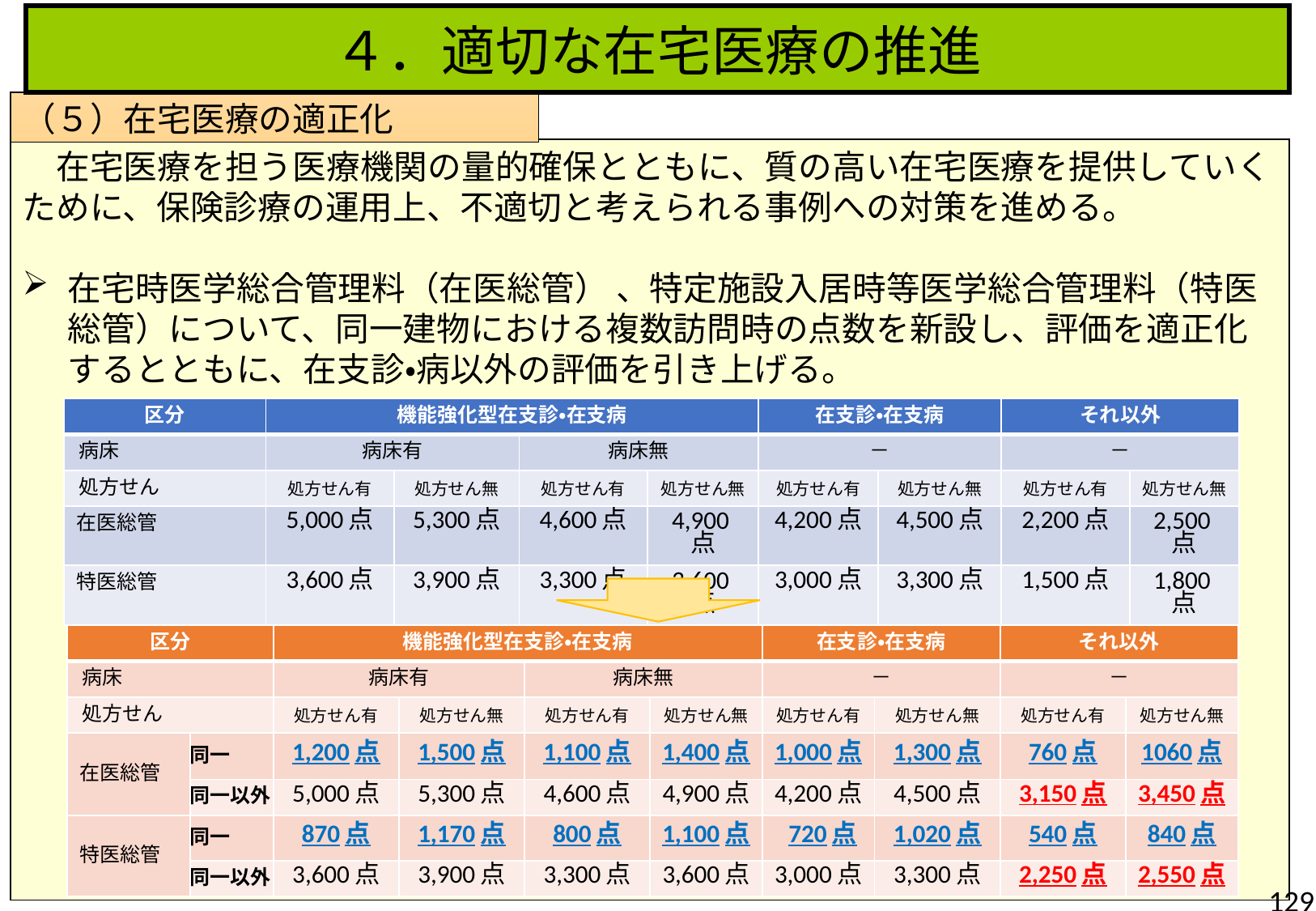

４．適切な在宅医療の推進
（５）在宅医療の適正化
　在宅医療を担う医療機関の量的確保とともに、質の高い在宅医療を提供していくために、保険診療の運用上、不適切と考えられる事例への対策を進める。

在宅時医学総合管理料（在医総管） 、特定施設入居時等医学総合管理料（特医総管）について、同一建物における複数訪問時の点数を新設し、評価を適正化するとともに、在支診・病以外の評価を引き上げる。

| 区分 | 機能強化型在支診・在支病 |  |  |  | 在支診・在支病 |  | それ以外 |  |
| --- | --- | --- | --- | --- | --- | --- | --- | --- |
| 病床 | 病床有 |  | 病床無 |  | － |  | － |  |
| 処方せん | 処方せん有 | 処方せん無 | 処方せん有 | 処方せん無 | 処方せん有 | 処方せん無 | 処方せん有 | 処方せん無 |
| 在医総管 | 5,000点 | 5,300点 | 4,600点 | 4,900点 | 4,200点 | 4,500点 | 2,200点 | 2,500点 |
| 特医総管 | 3,600点 | 3,900点 | 3,300点 | 3,600点 | 3,000点 | 3,300点 | 1,500点 | 1,800点 |

| 区分 |  | 機能強化型在支診・在支病 |  |  |  | 在支診・在支病 |  | それ以外 |  |
| --- | --- | --- | --- | --- | --- | --- | --- | --- | --- |
| 病床 |  | 病床有 |  | 病床無 |  | － |  | － |  |
| 処方せん |  | 処方せん有 | 処方せん無 | 処方せん有 | 処方せん無 | 処方せん有 | 処方せん無 | 処方せん有 | 処方せん無 |
| 在医総管 | 同一 | 1,200点 | 1,500点 | 1,100点 | 1,400点 | 1,000点 | 1,300点 | 760点 | 1060点 |
|  | 同一以外 | 5,000点 | 5,300点 | 4,600点 | 4,900点 | 4,200点 | 4,500点 | 3,150点 | 3,450点 |
| 特医総管 | 同一 | 870点 | 1,170点 | 800点 | 1,100点 | 720点 | 1,020点 | 540点 | 840点 |
|  | 同一以外 | 3,600点 | 3,900点 | 3,300点 | 3,600点 | 3,000点 | 3,300点 | 2,250点 | 2,550点 |
129